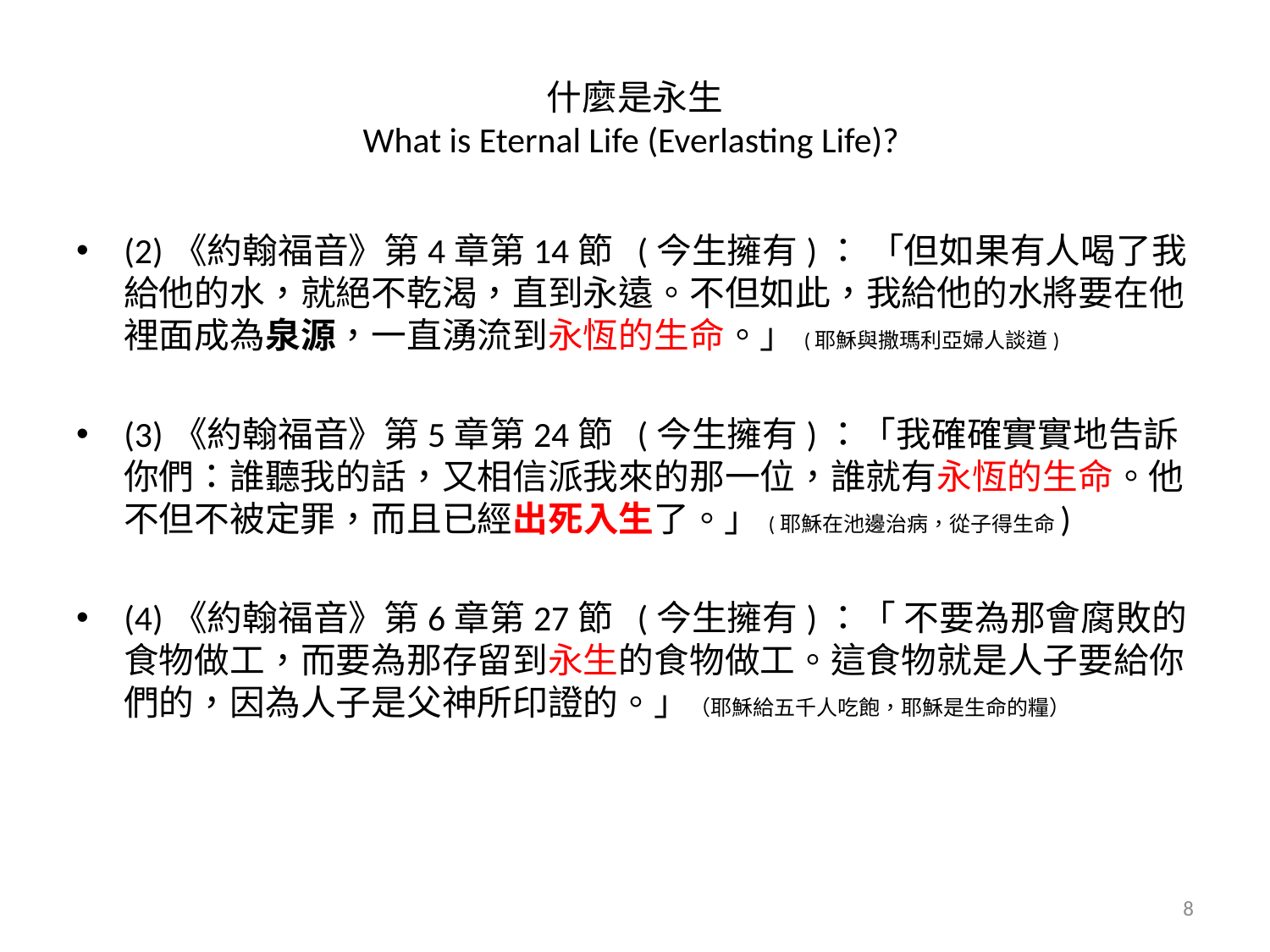

# 什麼是永生 What is Eternal Life (Everlasting Life)?
(2)《約翰福音》第4章第14節  (今生擁有)： 「但如果有人喝了我給他的水，就絕不乾渴，直到永遠。不但如此，我給他的水將要在他裡面成為泉源，一直湧流到永恆的生命。」(耶穌與撒瑪利亞婦人談道)

(3)《約翰福音》第5章第24節  (今生擁有)：「我確確實實地告訴你們：誰聽我的話，又相信派我來的那一位，誰就有永恆的生命。他不但不被定罪，而且已經出死入生了。」(耶穌在池邊治病，從子得生命)

(4)《約翰福音》第6章第27節  (今生擁有)：「 不要為那會腐敗的食物做工，而要為那存留到永生的食物做工。這食物就是人子要給你們的，因為人子是父神所印證的。」（耶穌給五千人吃飽，耶穌是生命的糧）
8